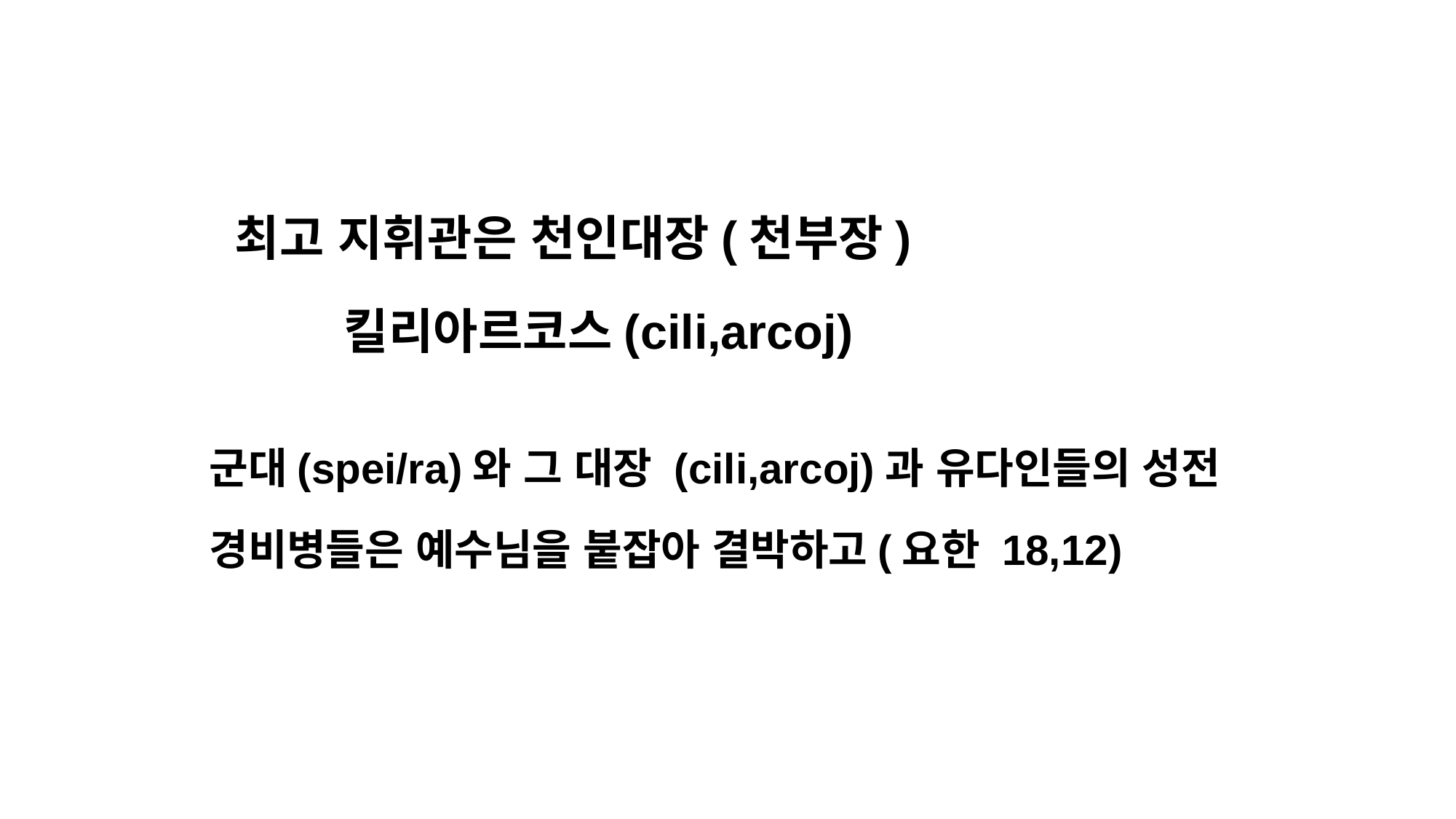

최고 지휘관은 천인대장(천부장)
		킬리아르코스(cili,arcoj)

군대(spei/ra)와 그 대장 (cili,arcoj)과 유다인들의 성전
경비병들은 예수님을 붙잡아 결박하고(요한 18,12)